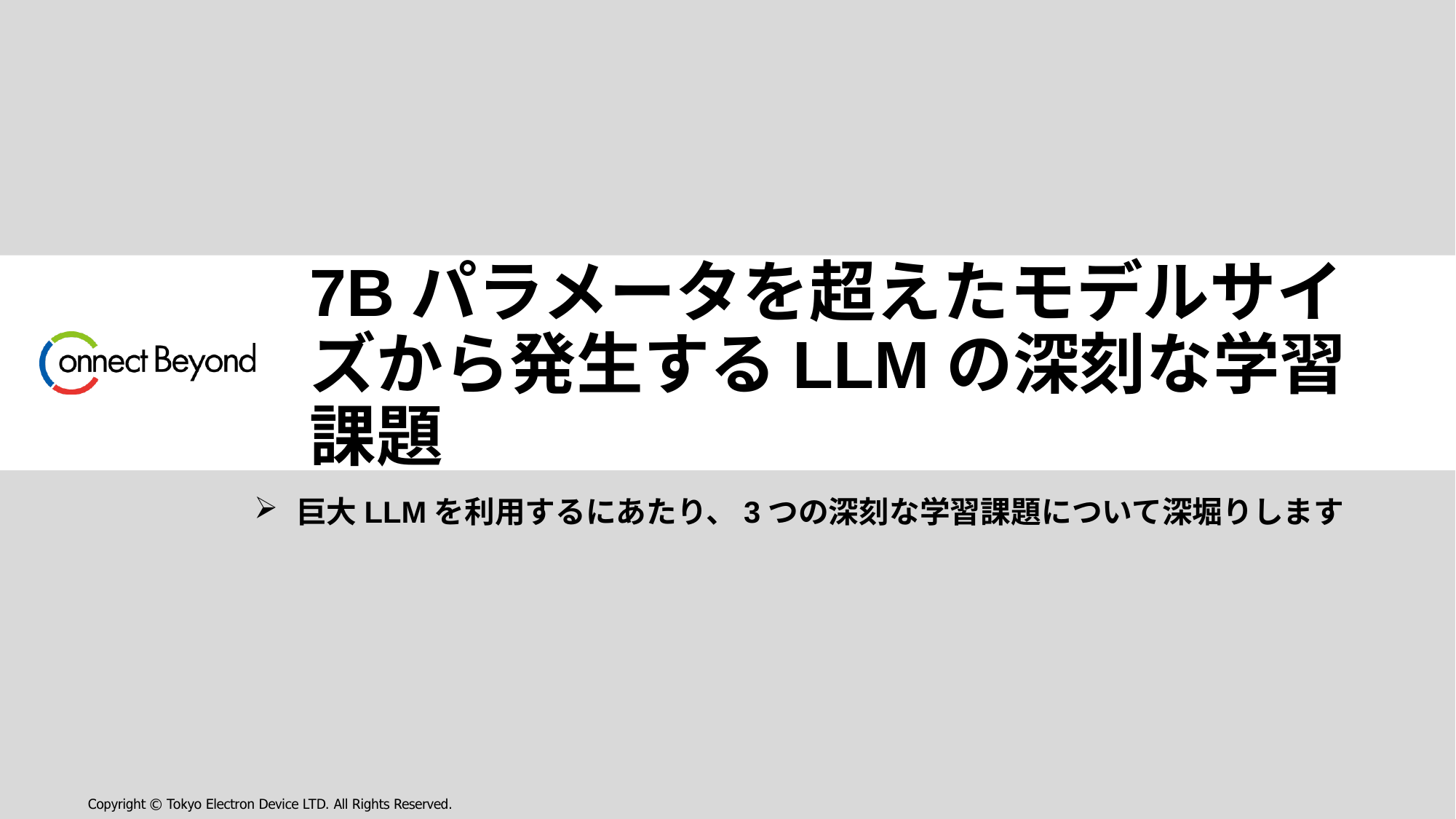

# 7Bパラメータを超えたモデルサイズから発生するLLMの深刻な学習課題
巨大LLMを利用するにあたり、3つの深刻な学習課題について深堀りします